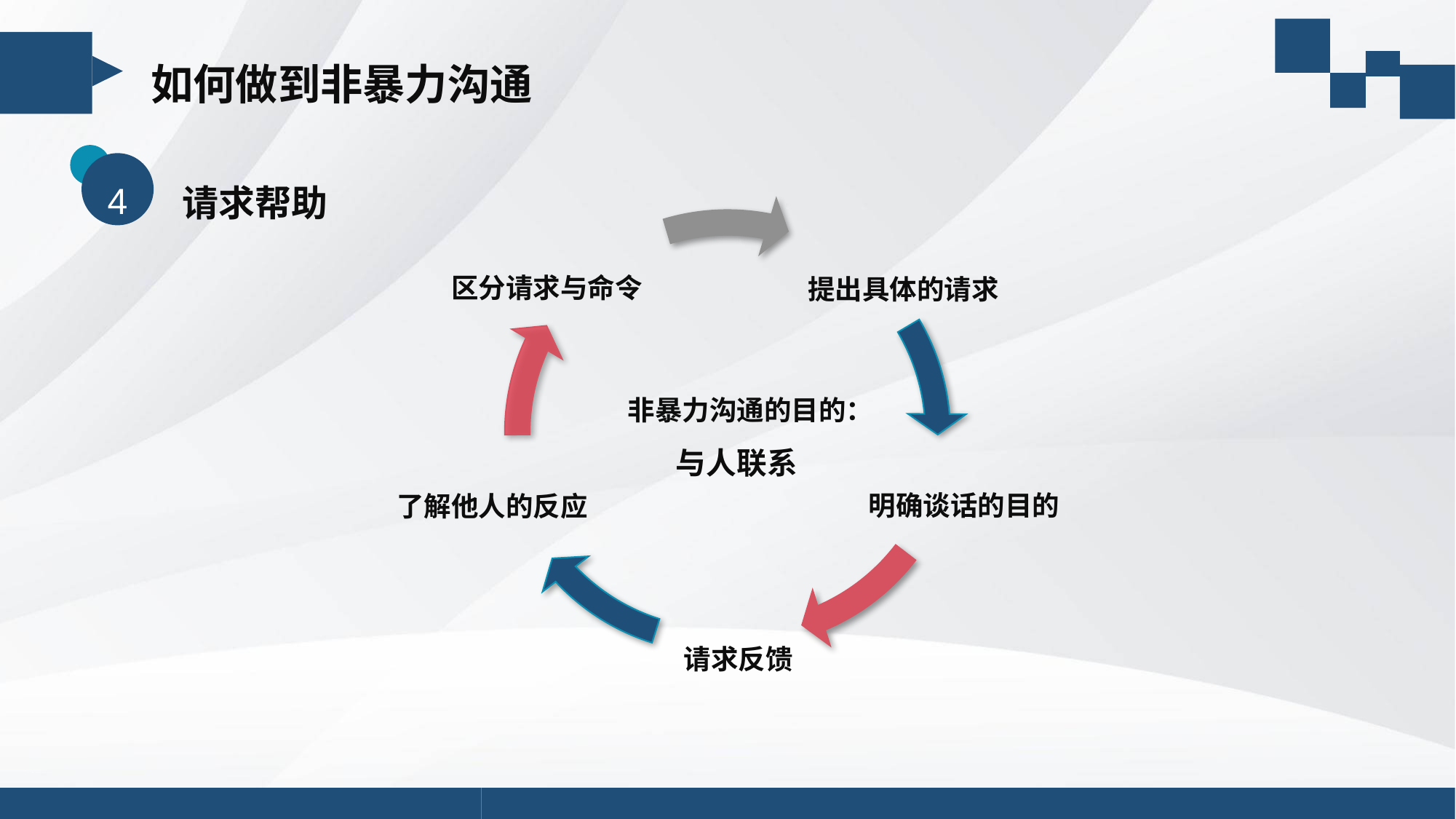

如何做到非暴力沟通

4
请求帮助

区分请求与命令

提出具体的请求

非暴力沟通的目的：与人联系

明确谈话的目的

了解他人的反应

请求反馈
PPT下载 http://www.PPT818.com/xiazai/